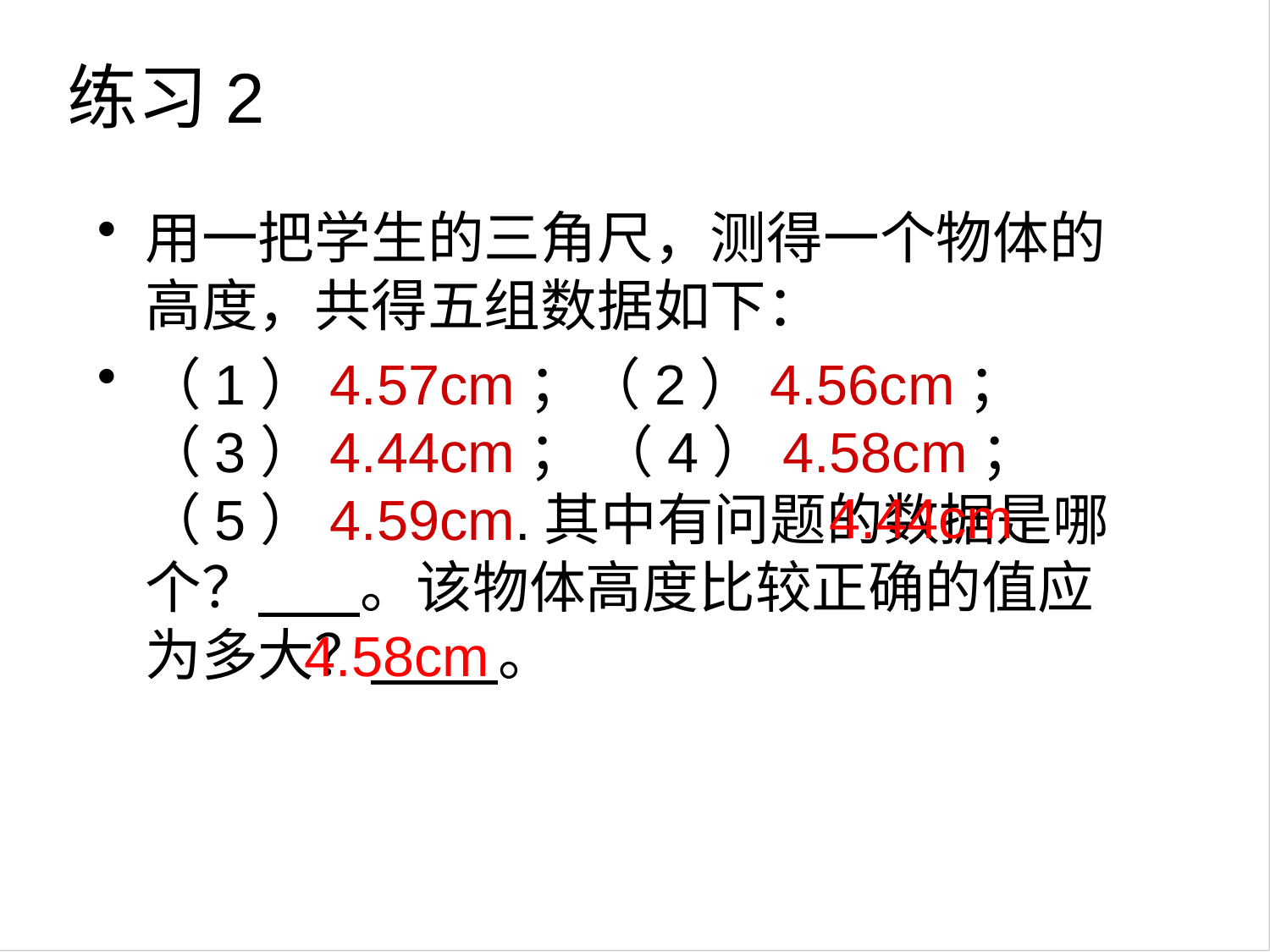

练习2
用一把学生的三角尺，测得一个物体的高度，共得五组数据如下：
（1）4.57cm；（2）4.56cm；（3）4.44cm； （4）4.58cm；（5）4.59cm.其中有问题的数据是哪个？        。该物体高度比较正确的值应为多大？          。
4.44cm
4.58cm